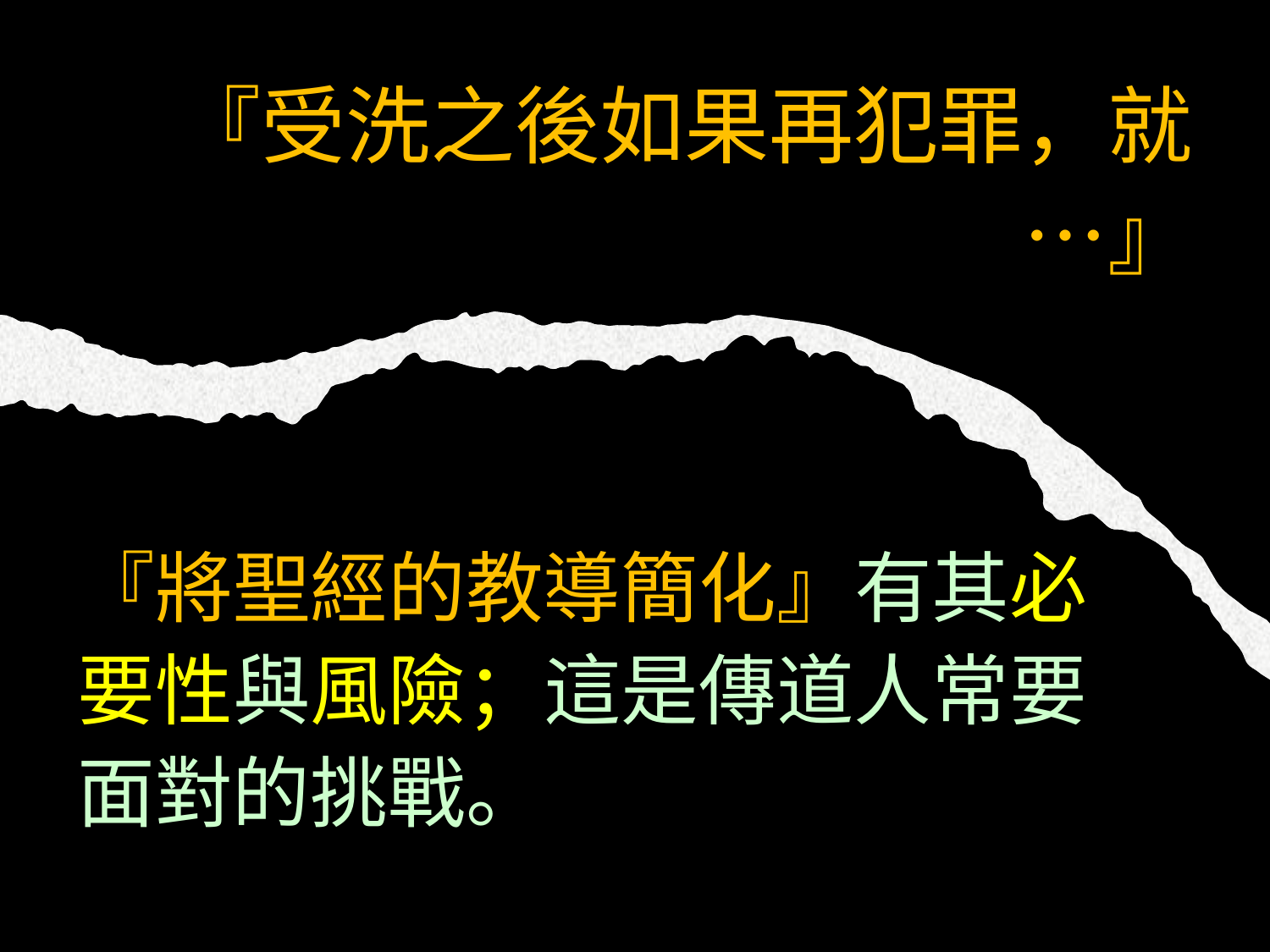

# 『受洗之後如果再犯罪，就…』

『將聖經的教導簡化』有其必要性與風險；這是傳道人常要面對的挑戰。